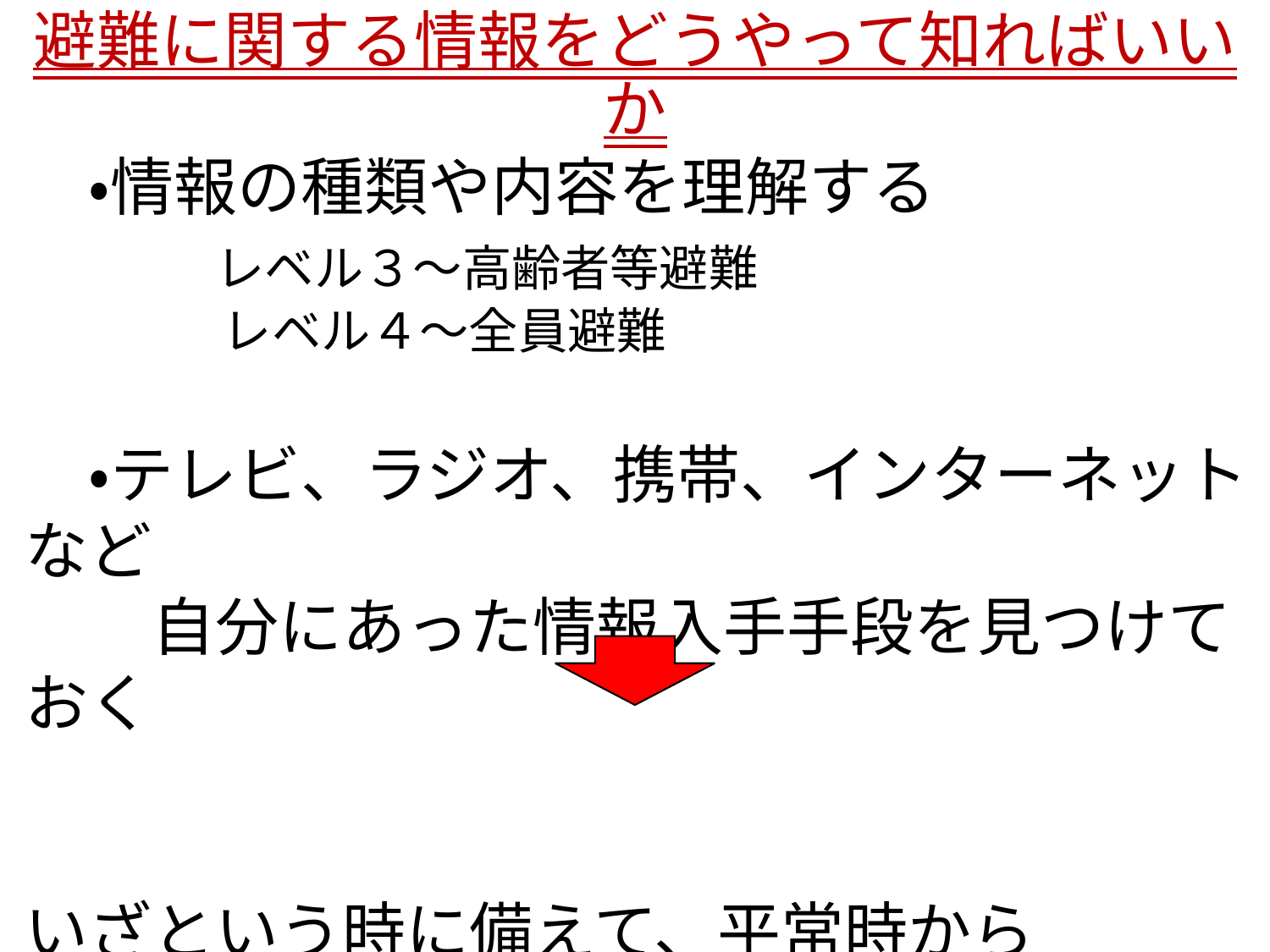

# 避難に関する情報をどうやって知ればいいか
　・情報の種類や内容を理解する
　　　レベル３～高齢者等避難
　　　　レベル４～全員避難

　・テレビ、ラジオ、携帯、インターネットなど
　　自分にあった情報入手手段を見つけておく

いざという時に備えて、平常時から
　　　　複数の情報の入手手段を試しておく。